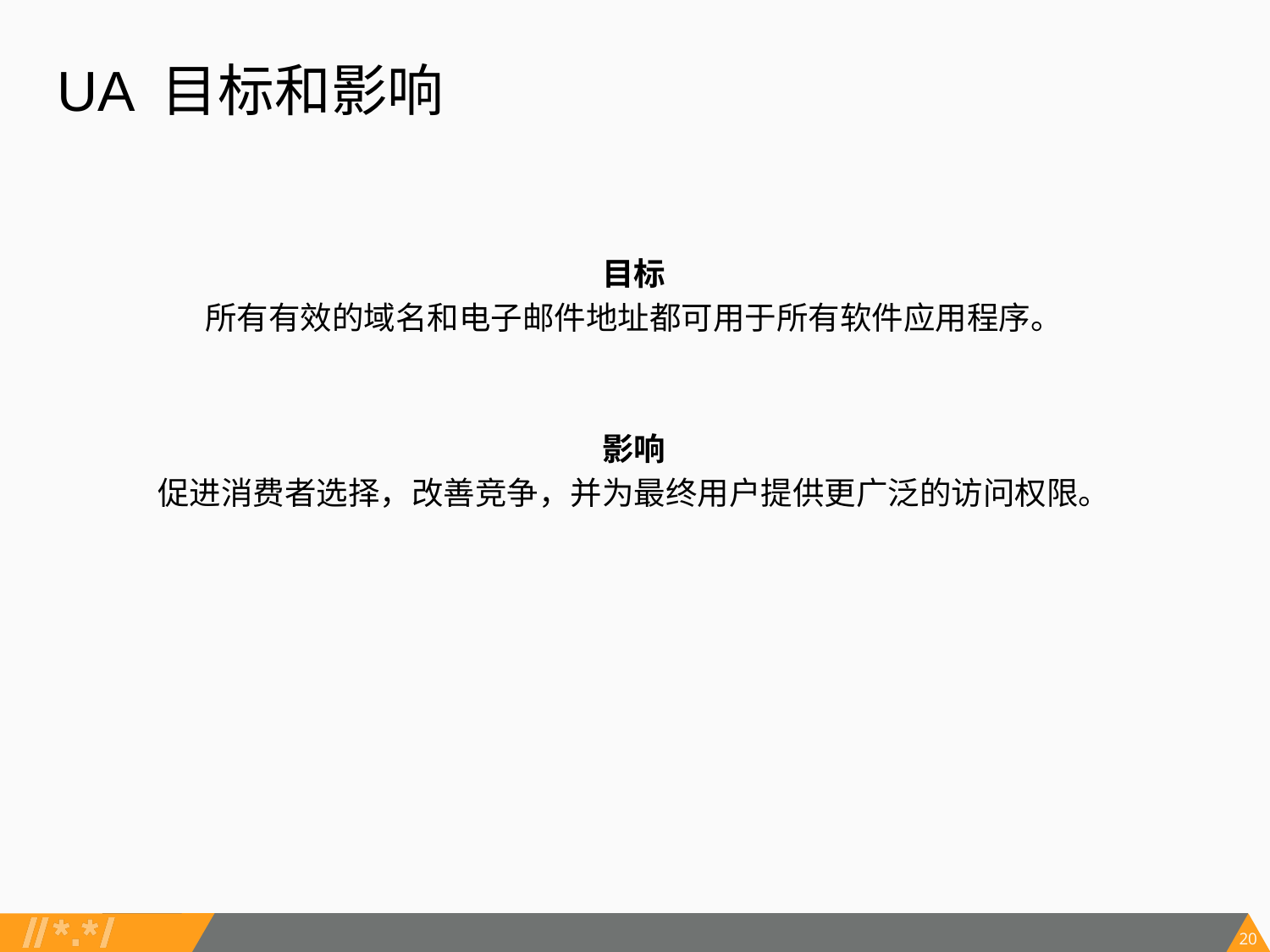

# UA 目标和影响

目标
所有有效的域名和电子邮件地址都可用于所有软件应用程序。

影响
促进消费者选择，改善竞争，并为最终用户提供更广泛的访问权限。